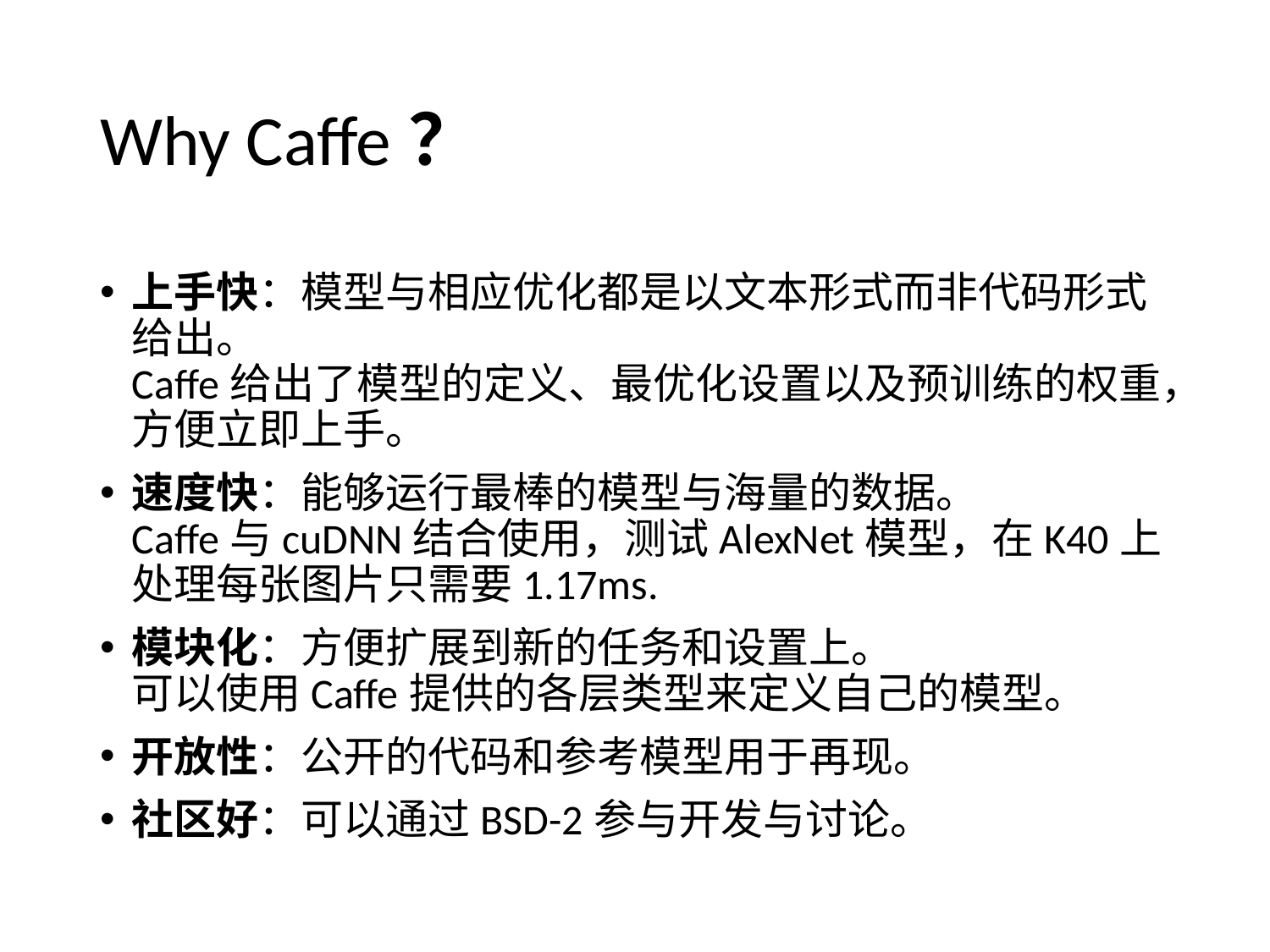

# Why Caffe？
上手快：模型与相应优化都是以文本形式而非代码形式给出。
Caffe给出了模型的定义、最优化设置以及预训练的权重，方便立即上手。
速度快：能够运行最棒的模型与海量的数据。
Caffe与cuDNN结合使用，测试AlexNet模型，在K40上处理每张图片只需要1.17ms.
模块化：方便扩展到新的任务和设置上。
可以使用Caffe提供的各层类型来定义自己的模型。
开放性：公开的代码和参考模型用于再现。
社区好：可以通过BSD-2参与开发与讨论。